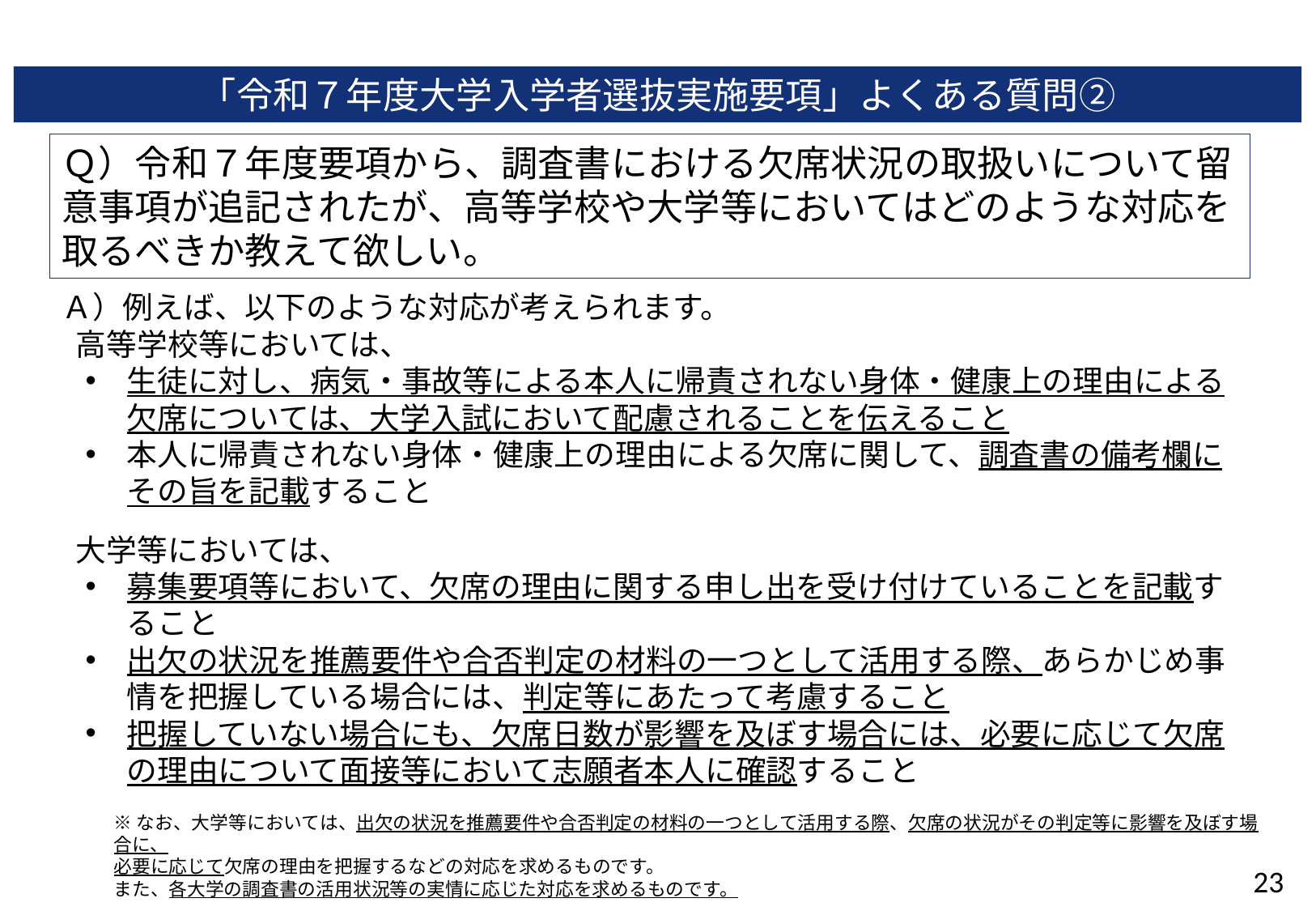

「令和７年度大学入学者選抜実施要項」よくある質問②
Ｑ）令和７年度要項から、調査書における欠席状況の取扱いについて留意事項が追記されたが、高等学校や大学等においてはどのような対応を取るべきか教えて欲しい。
Ａ）例えば、以下のような対応が考えられます。
 高等学校等においては、
生徒に対し、病気・事故等による本人に帰責されない身体・健康上の理由による欠席については、大学入試において配慮されることを伝えること
本人に帰責されない身体・健康上の理由による欠席に関して、調査書の備考欄にその旨を記載すること

 大学等においては、
募集要項等において、欠席の理由に関する申し出を受け付けていることを記載すること
出欠の状況を推薦要件や合否判定の材料の一つとして活用する際、あらかじめ事情を把握している場合には、判定等にあたって考慮すること
把握していない場合にも、欠席日数が影響を及ぼす場合には、必要に応じて欠席の理由について面接等において志願者本人に確認すること
※なお、大学等においては、出欠の状況を推薦要件や合否判定の材料の一つとして活用する際、欠席の状況がその判定等に影響を及ぼす場合に、
必要に応じて欠席の理由を把握するなどの対応を求めるものです。
また、各大学の調査書の活用状況等の実情に応じた対応を求めるものです。
23